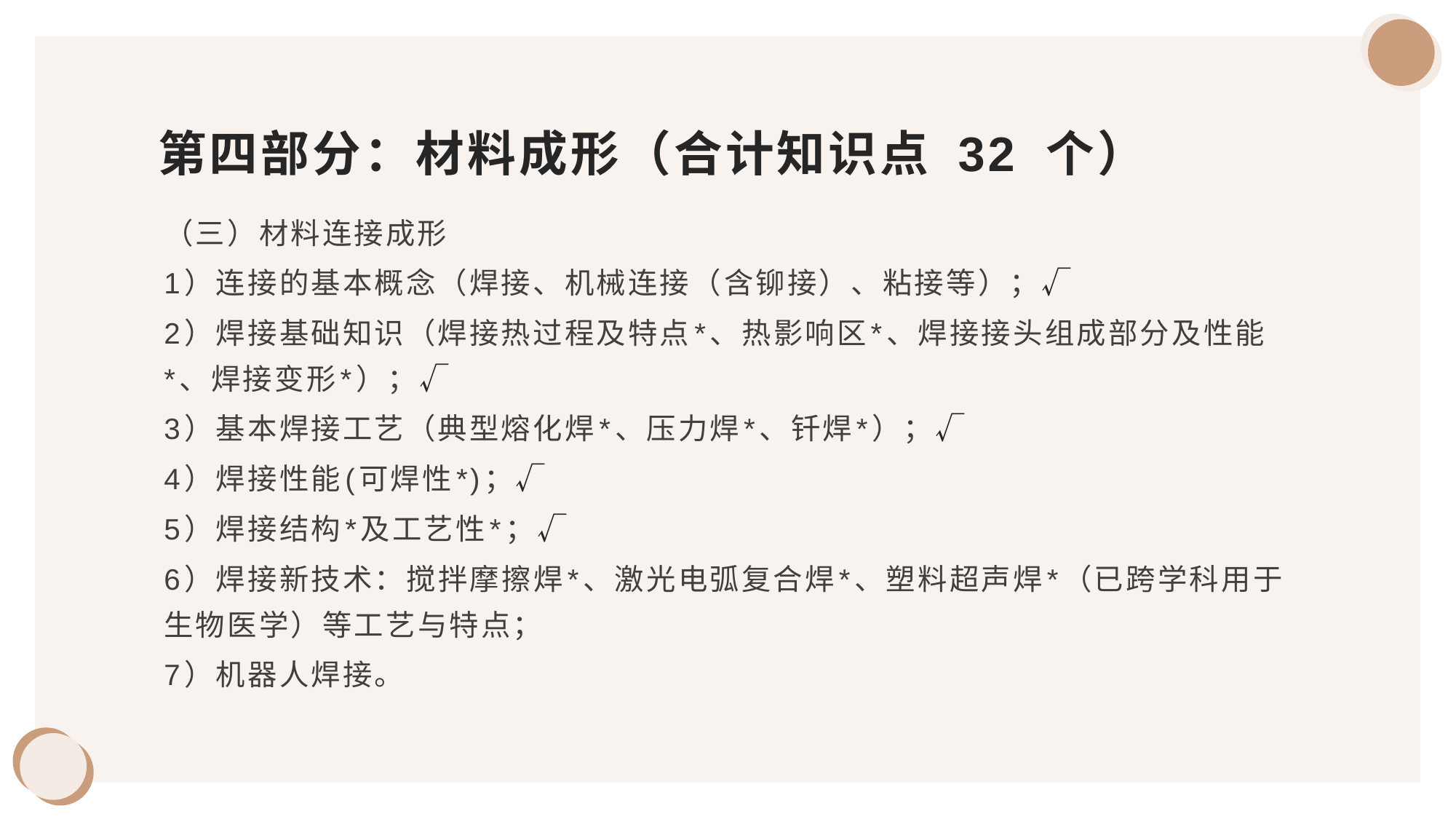

# 第四部分：材料成形（合计知识点 32 个）
（三）材料连接成形
1）连接的基本概念（焊接、机械连接（含铆接）、粘接等）；√
2）焊接基础知识（焊接热过程及特点*、热影响区*、焊接接头组成部分及性能*、焊接变形*）；√
3）基本焊接工艺（典型熔化焊*、压力焊*、钎焊*）；√
4）焊接性能(可焊性*)；√
5）焊接结构*及工艺性*；√
6）焊接新技术：搅拌摩擦焊*、激光电弧复合焊*、塑料超声焊*（已跨学科用于生物医学）等工艺与特点；
7）机器人焊接。